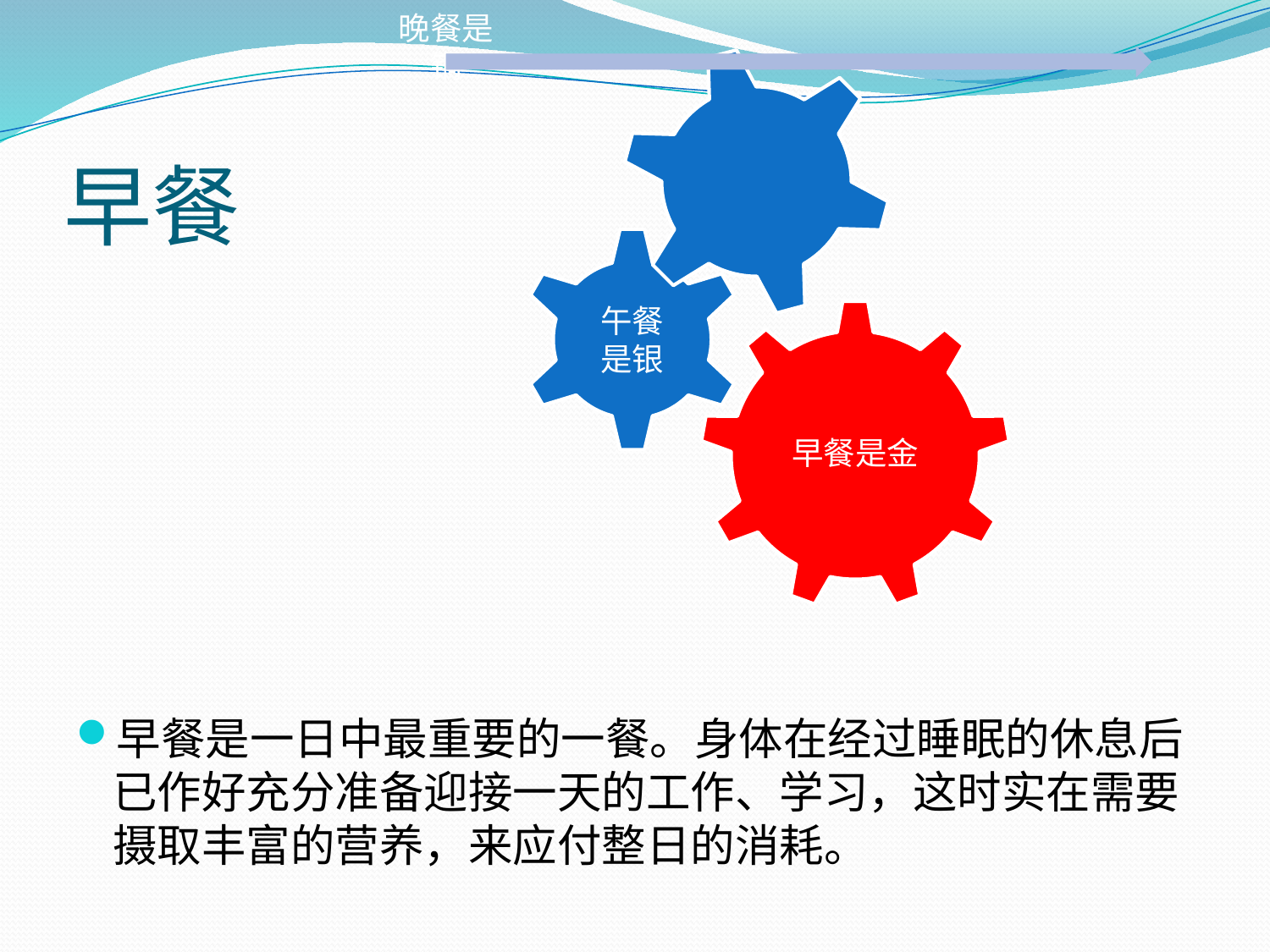

早餐是金
午餐是银
晚餐是铜
# 早餐

早餐是一日中最重要的一餐。身体在经过睡眠的休息后已作好充分准备迎接一天的工作、学习，这时实在需要摄取丰富的营养，来应付整日的消耗。